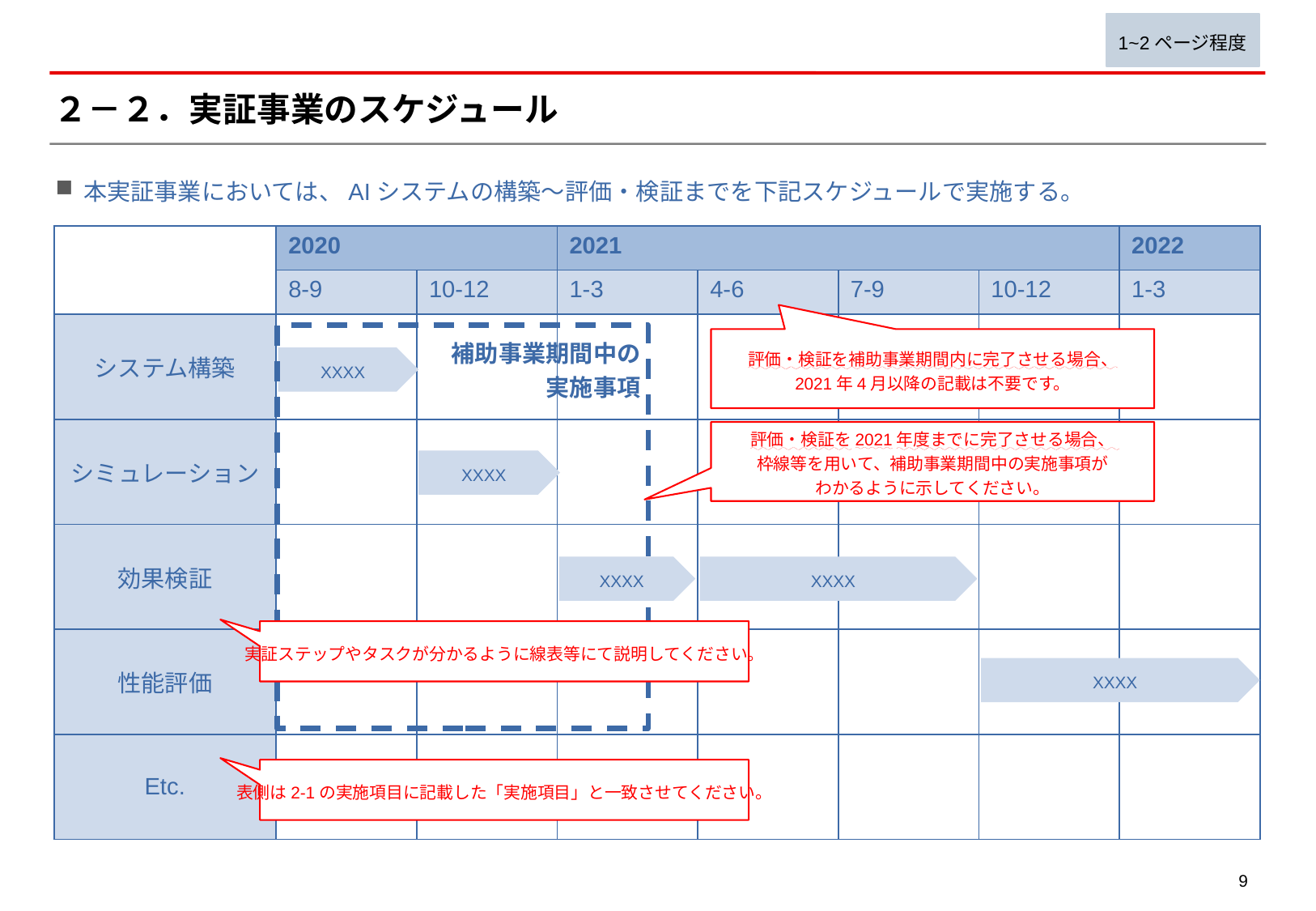

1~2ページ程度
# ２－２．実証事業のスケジュール
本実証事業においては、AIシステムの構築～評価・検証までを下記スケジュールで実施する。
|  | 2020 |  | 2021 |  |  |  | 2022 |
| --- | --- | --- | --- | --- | --- | --- | --- |
|  | 8-9 | 10-12 | 1-3 | 4-6 | 7-9 | 10-12 | 1-3 |
| システム構築 |  |  |  |  |  |  |  |
| シミュレーション |  |  |  |  |  |  |  |
| 効果検証 |  |  |  |  |  |  |  |
| 性能評価 |  |  |  |  |  |  |  |
| Etc. |  |  |  |  |  |  |  |

評価・検証を補助事業期間内に完了させる場合、
2021年4月以降の記載は不要です。
補助事業期間中の
実施事項
XXXX
評価・検証を2021年度までに完了させる場合、
枠線等を用いて、補助事業期間中の実施事項が
わかるように示してください。
XXXX
XXXX
XXXX
実証ステップやタスクが分かるように線表等にて説明してください。
XXXX
表側は2-1の実施項目に記載した「実施項目」と一致させてください。